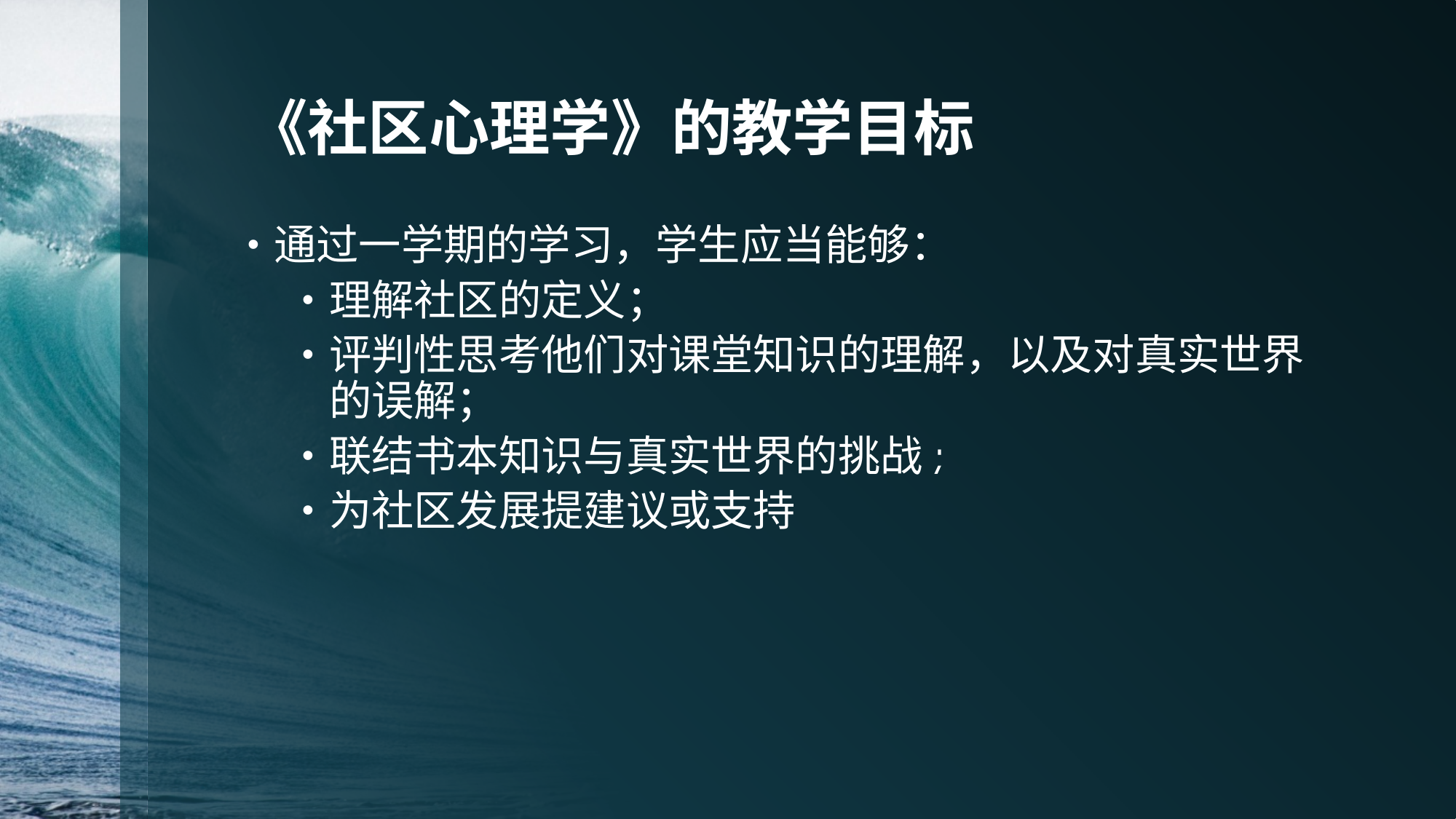

# 《社区心理学》的教学目标
通过一学期的学习，学生应当能够：
理解社区的定义；
评判性思考他们对课堂知识的理解，以及对真实世界的误解；
联结书本知识与真实世界的挑战;
为社区发展提建议或支持